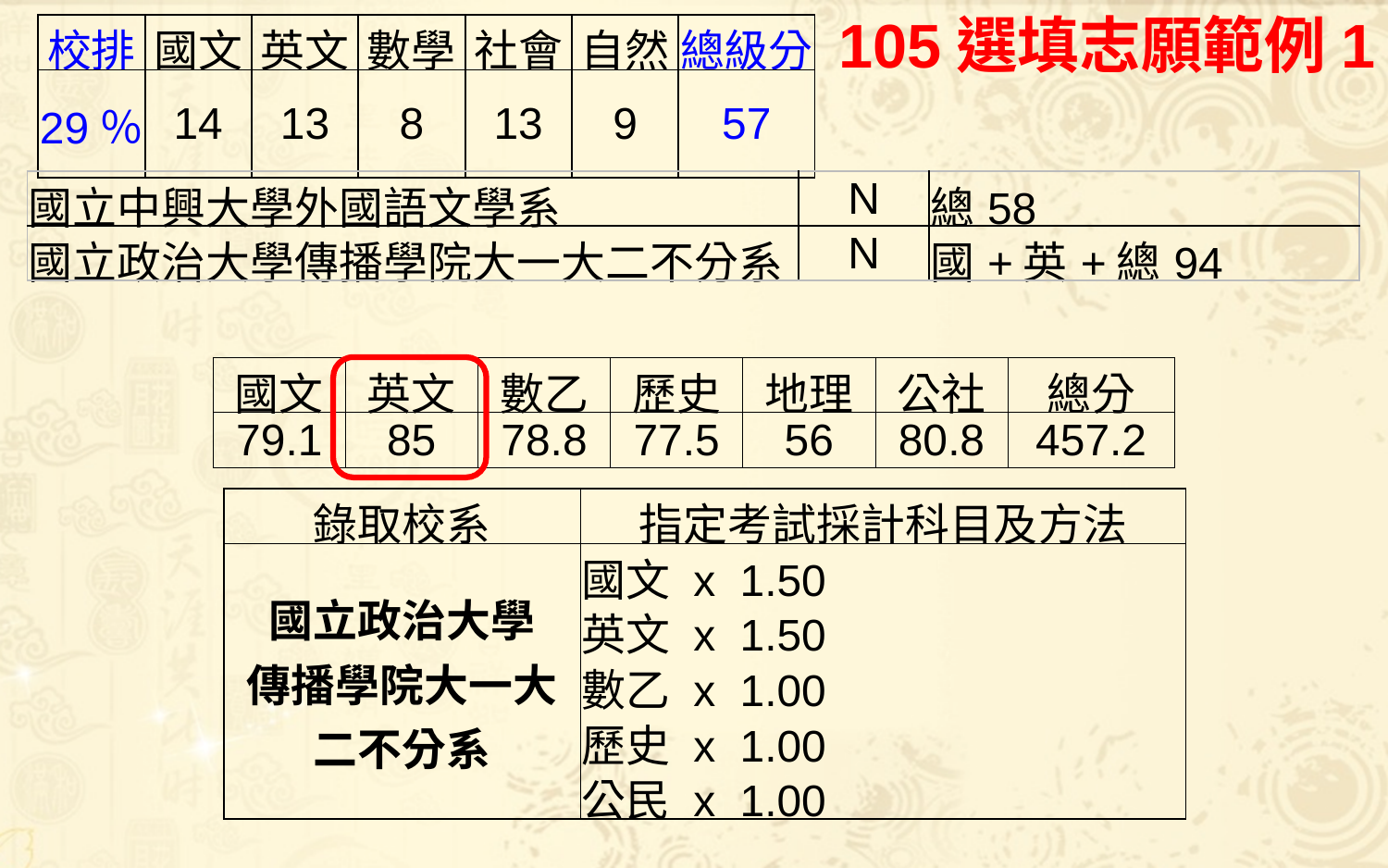

105選填志願範例1
| 校排 | 國文 | 英文 | 數學 | 社會 | 自然 | 總級分 |
| --- | --- | --- | --- | --- | --- | --- |
| 29％ | 14 | 13 | 8 | 13 | 9 | 57 |
| 國立中興大學外國語文學系 | N | 總58 |
| --- | --- | --- |
| 國立政治大學傳播學院大一大二不分系 | N | 國+英+總94 |
| 國文 | 英文 | 數乙 | 歷史 | 地理 | 公社 | 總分 |
| --- | --- | --- | --- | --- | --- | --- |
| 79.1 | 85 | 78.8 | 77.5 | 56 | 80.8 | 457.2 |

| 錄取校系 | 指定考試採計科目及方法 |
| --- | --- |
| 國立政治大學 傳播學院大一大二不分系 | 國文 x 1.50 |
|  | 英文 x 1.50 |
|  | 數乙 x 1.00 |
|  | 歷史 x 1.00 |
|  | 公民 x 1.00 |